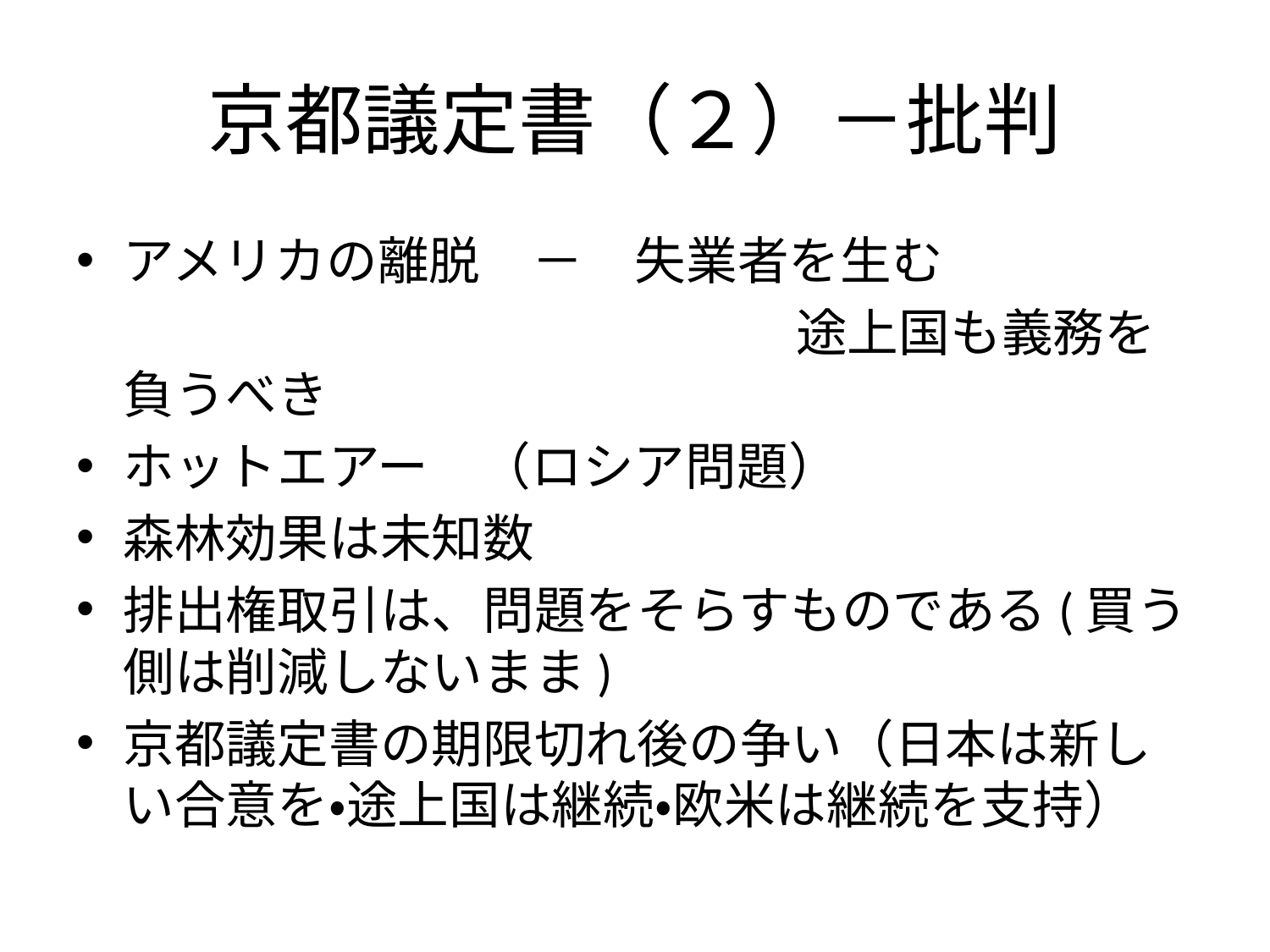

# 京都議定書（２）－批判
アメリカの離脱　－　失業者を生む
　　　　　　　　　　　　　　途上国も義務を負うべき
ホットエアー　（ロシア問題）
森林効果は未知数
排出権取引は、問題をそらすものである(買う側は削減しないまま)
京都議定書の期限切れ後の争い（日本は新しい合意を・途上国は継続・欧米は継続を支持）